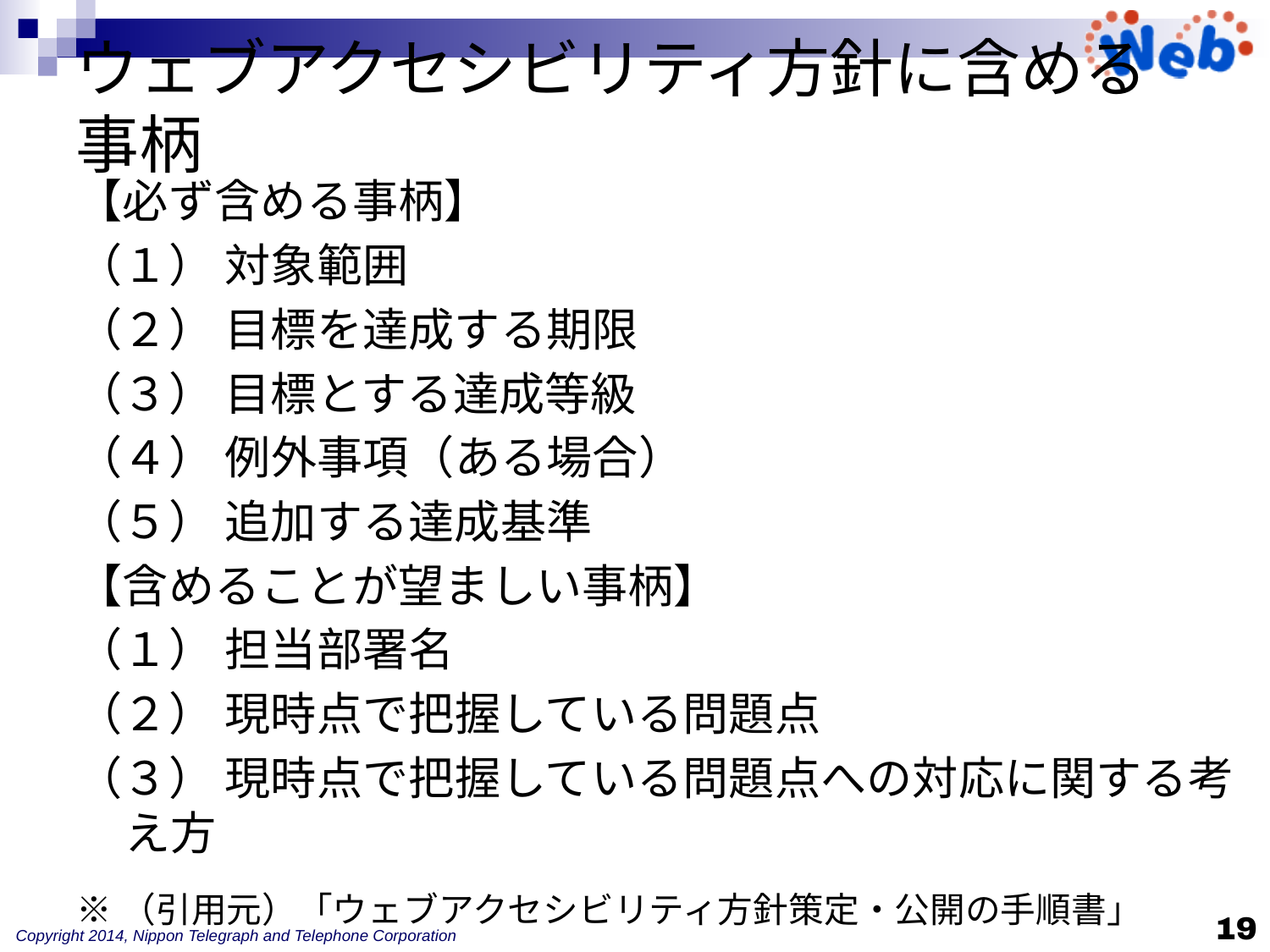

# ウェブアクセシビリティ方針に含める事柄
【必ず含める事柄】
（１） 対象範囲
（２） 目標を達成する期限
（３） 目標とする達成等級
（４） 例外事項（ある場合）
（５） 追加する達成基準
【含めることが望ましい事柄】
（１） 担当部署名
（２） 現時点で把握している問題点
（３） 現時点で把握している問題点への対応に関する考え方
※（引用元）「ウェブアクセシビリティ方針策定・公開の手順書」
19